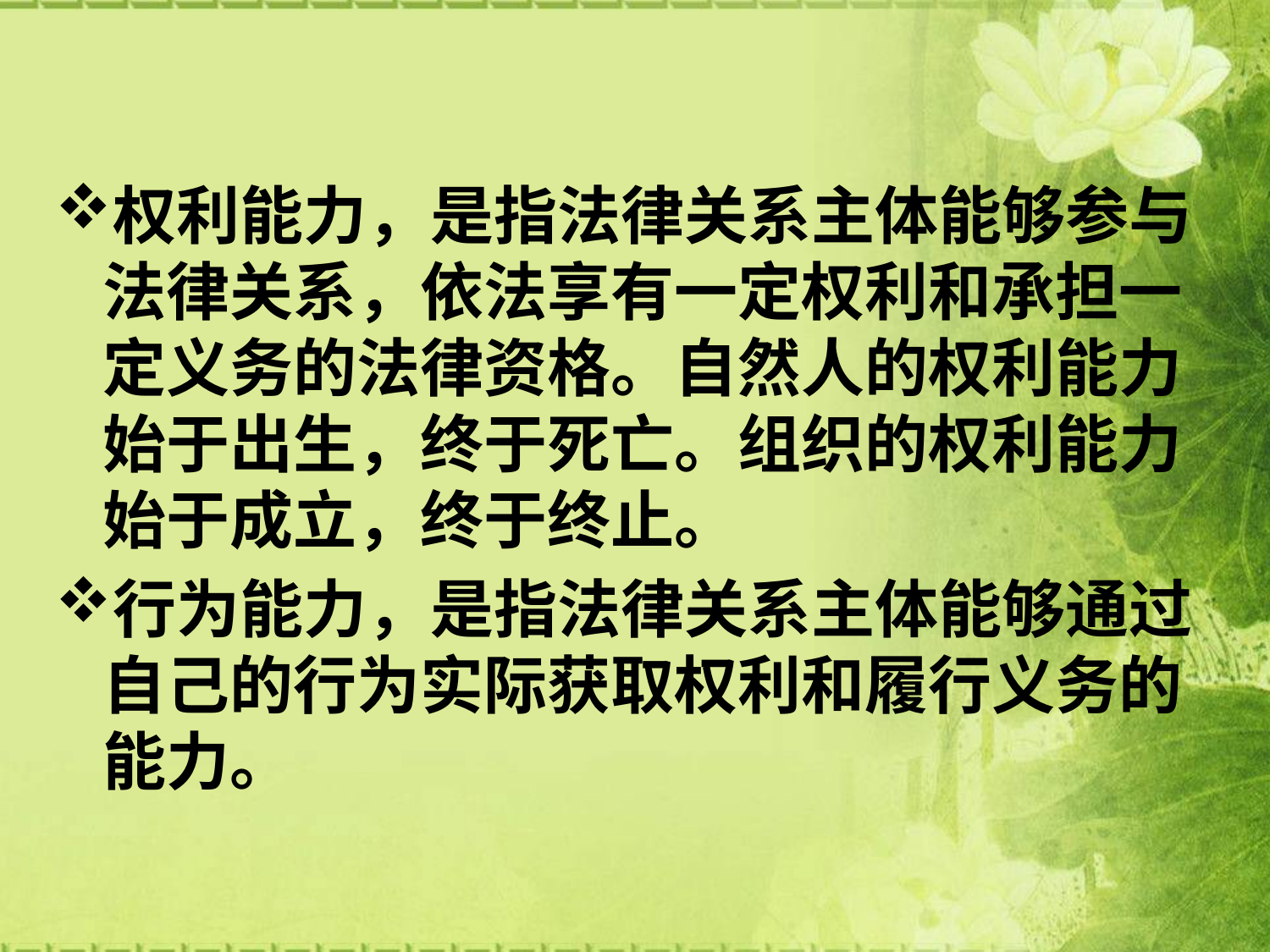

#
权利能力，是指法律关系主体能够参与法律关系，依法享有一定权利和承担一定义务的法律资格。自然人的权利能力始于出生，终于死亡。组织的权利能力始于成立，终于终止。
行为能力，是指法律关系主体能够通过自己的行为实际获取权利和履行义务的能力。